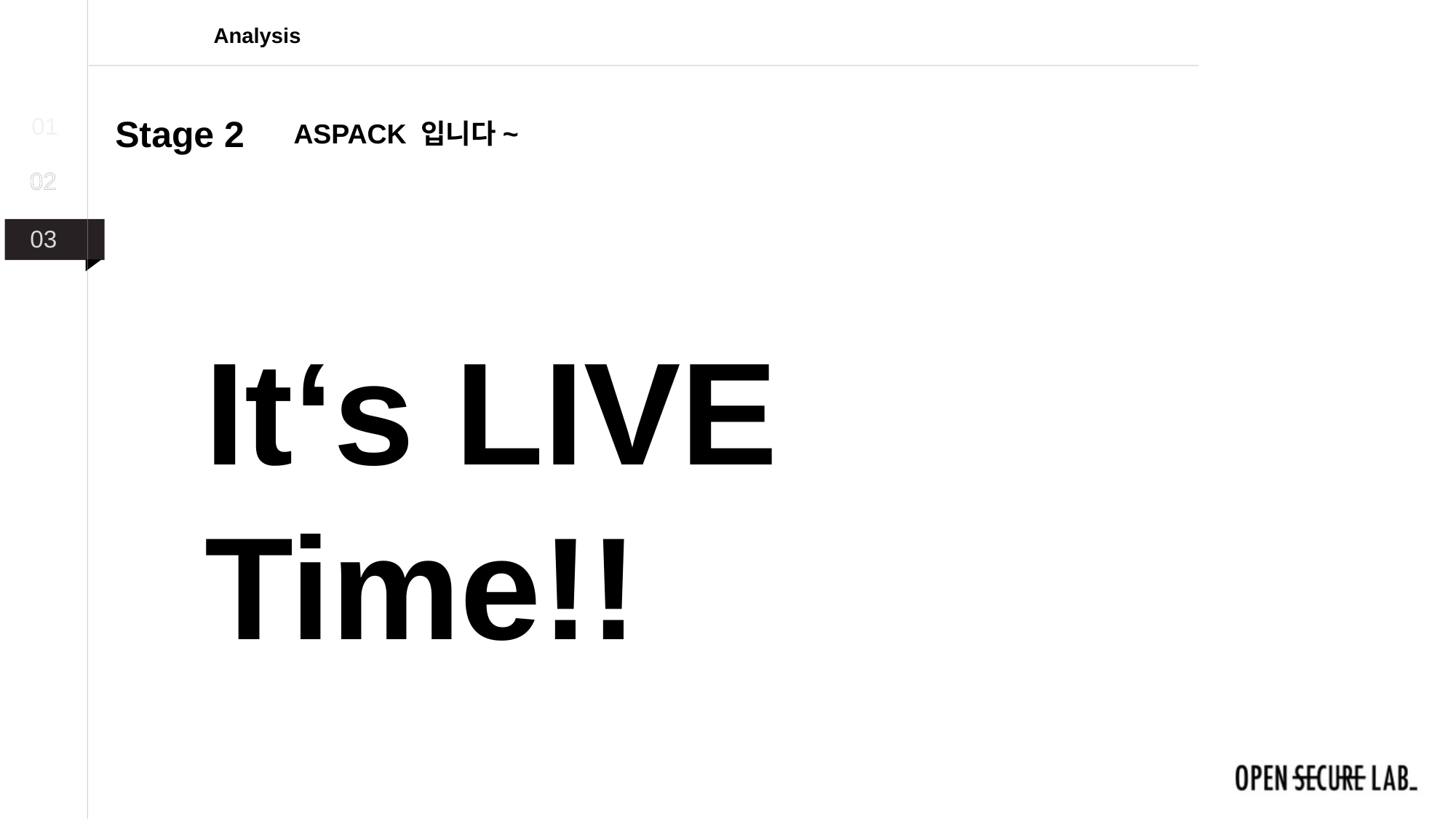

Analysis
01
Stage 2
ASPACK 입니다~
02
03

It‘s LIVE Time!!